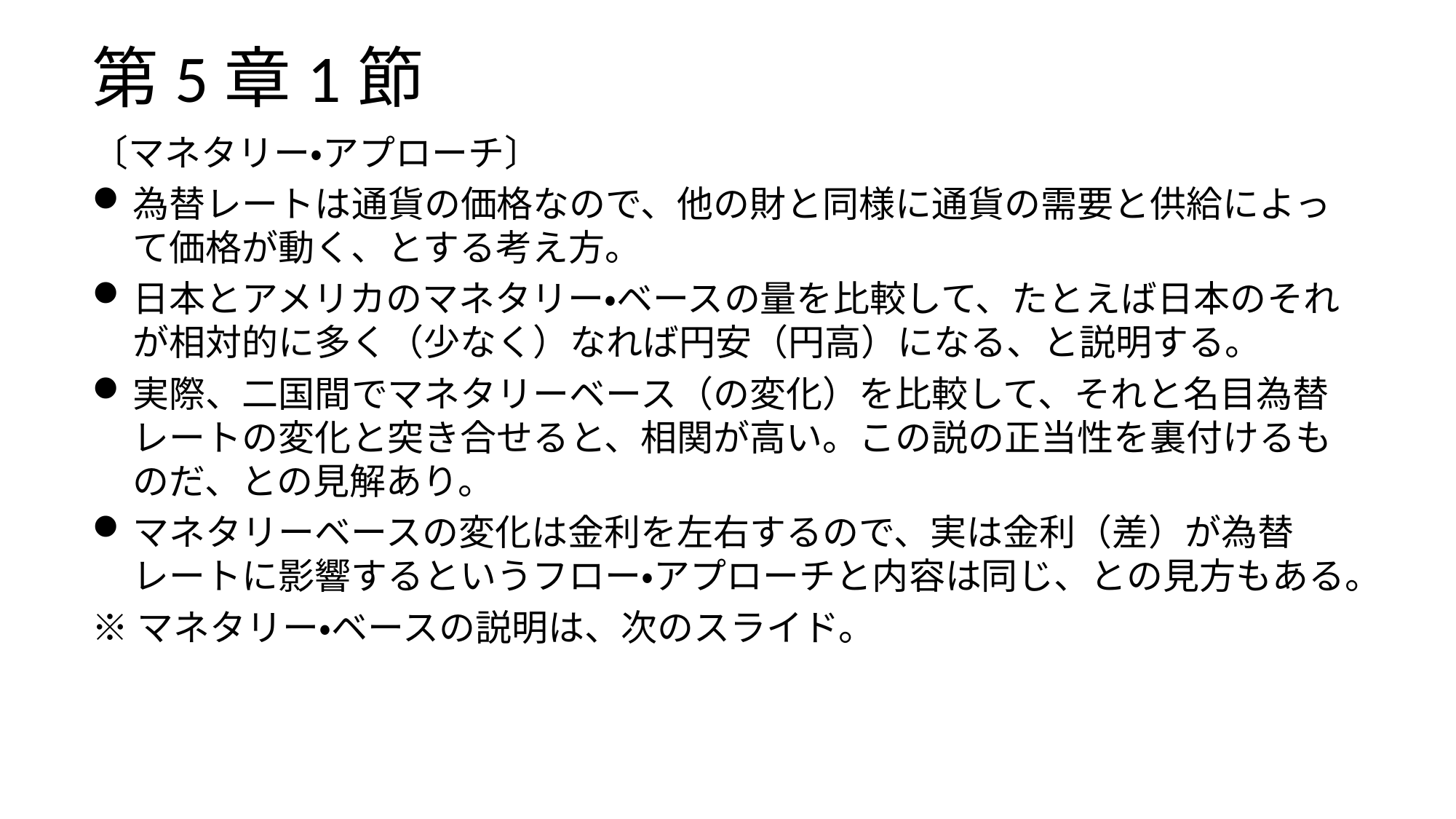

# 第5章1節
〔マネタリー・アプローチ〕
為替レートは通貨の価格なので、他の財と同様に通貨の需要と供給によって価格が動く、とする考え方。
日本とアメリカのマネタリー・ベースの量を比較して、たとえば日本のそれが相対的に多く（少なく）なれば円安（円高）になる、と説明する。
実際、二国間でマネタリーベース（の変化）を比較して、それと名目為替レートの変化と突き合せると、相関が高い。この説の正当性を裏付けるものだ、との見解あり。
マネタリーベースの変化は金利を左右するので、実は金利（差）が為替レートに影響するというフロー・アプローチと内容は同じ、との見方もある。
※マネタリー・ベースの説明は、次のスライド。